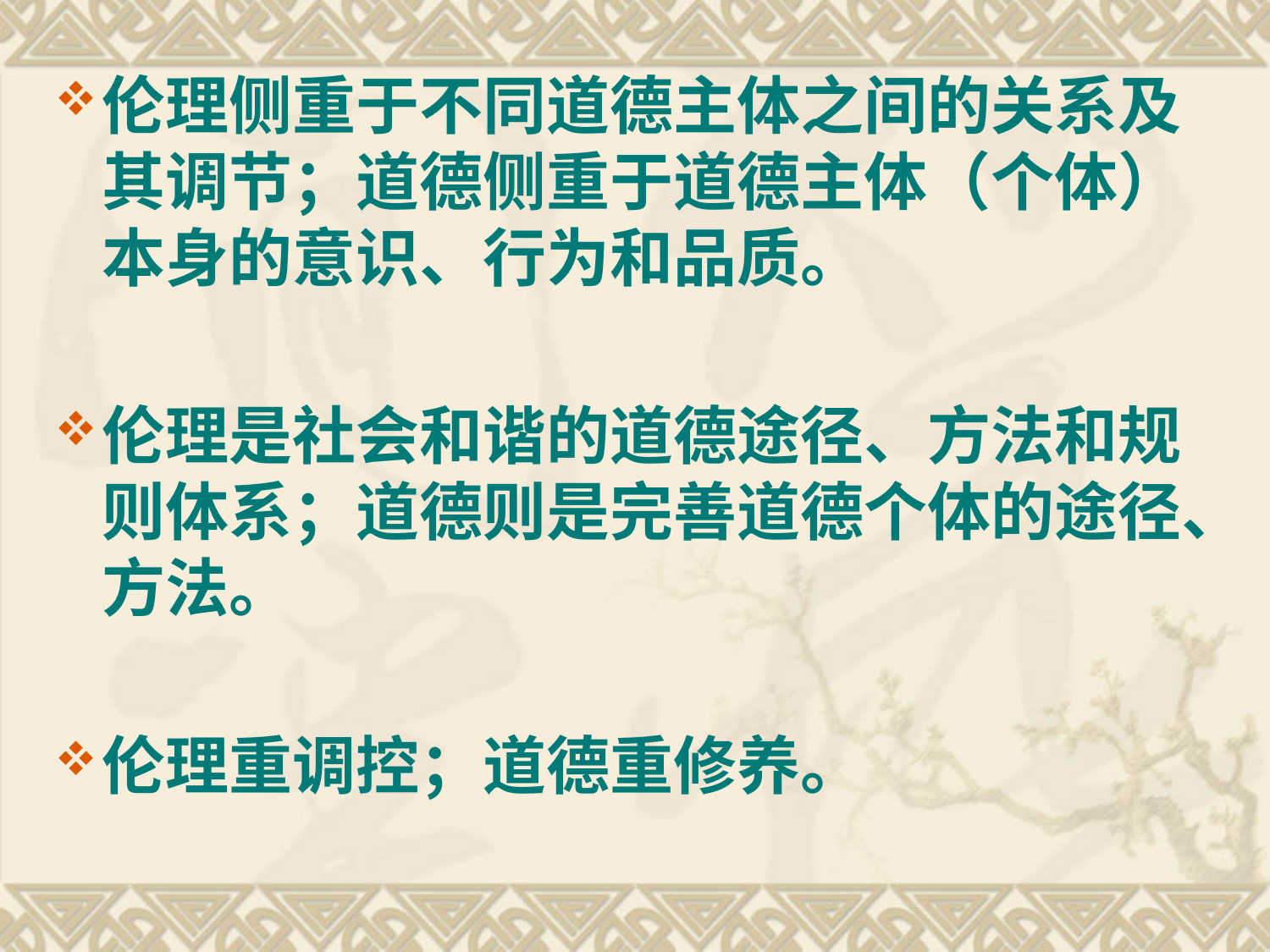

伦理侧重于不同道德主体之间的关系及其调节；道德侧重于道德主体（个体）本身的意识、行为和品质。

伦理是社会和谐的道德途径、方法和规则体系；道德则是完善道德个体的途径、方法。

伦理重调控；道德重修养。